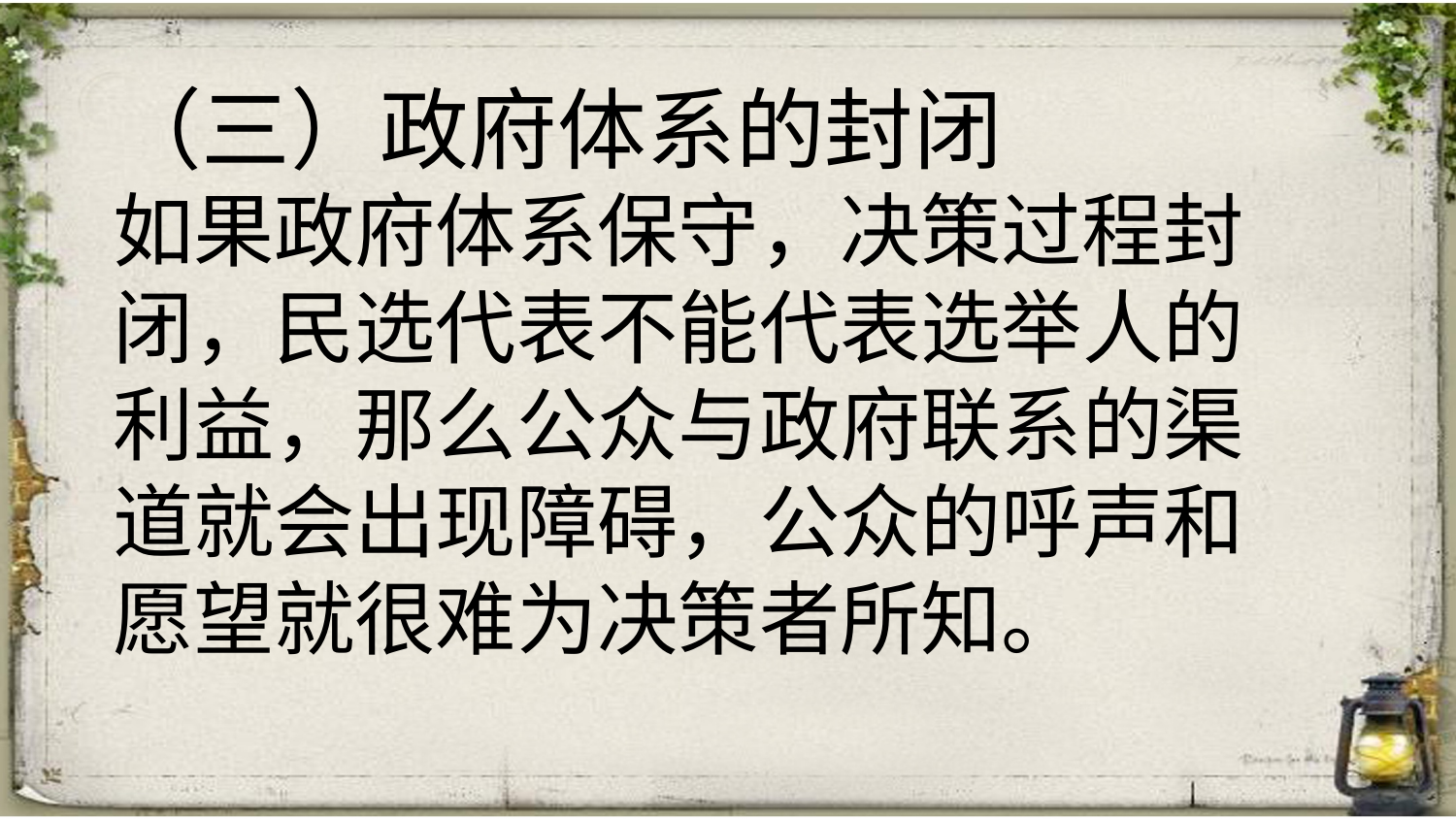

（三）政府体系的封闭
如果政府体系保守，决策过程封闭，民选代表不能代表选举人的利益，那么公众与政府联系的渠道就会出现障碍，公众的呼声和愿望就很难为决策者所知。